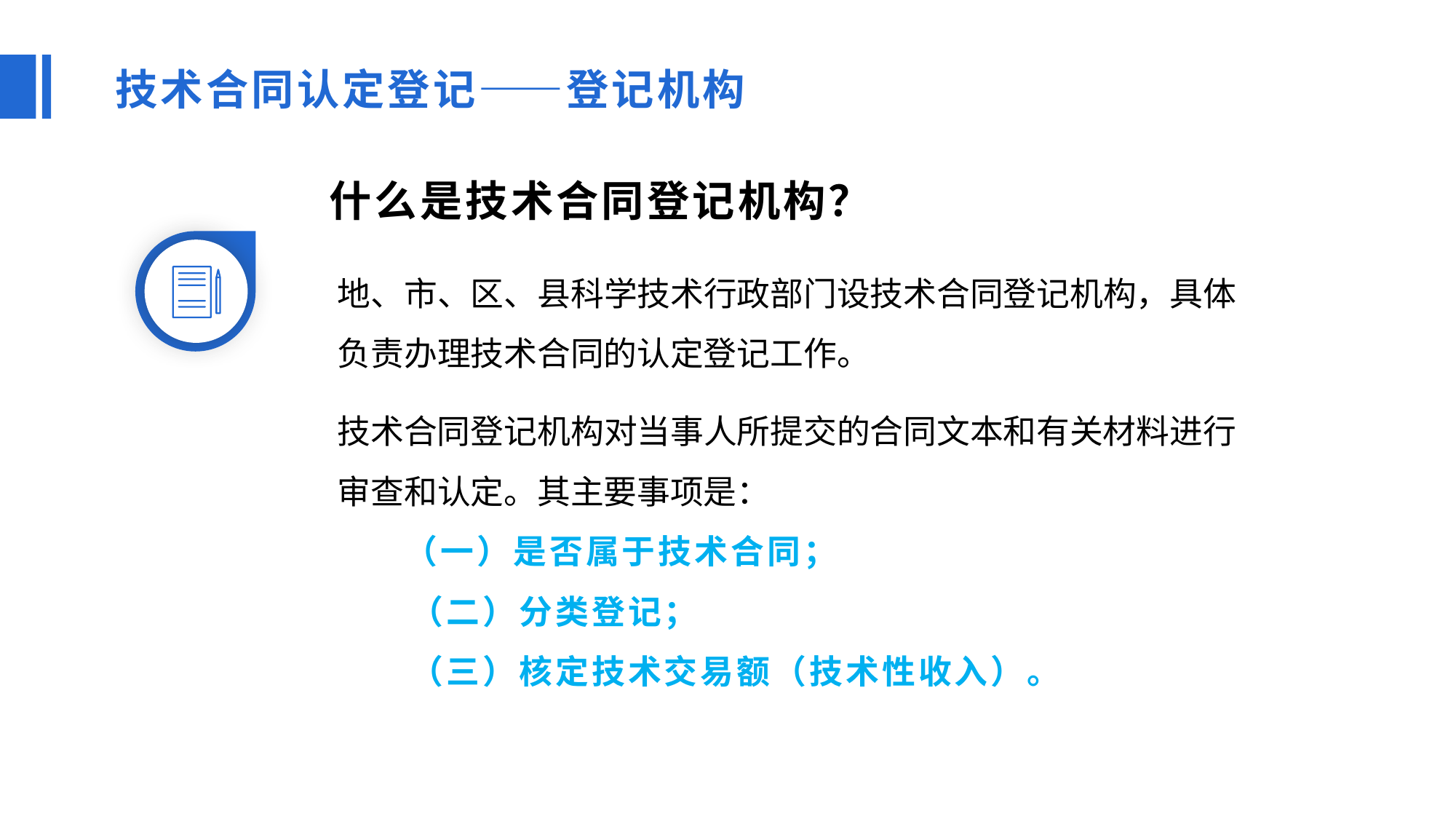

技术合同认定登记——登记机构
什么是技术合同登记机构？

地、市、区、县科学技术行政部门设技术合同登记机构，具体负责办理技术合同的认定登记工作。
技术合同登记机构对当事人所提交的合同文本和有关材料进行审查和认定。其主要事项是：
　　（一）是否属于技术合同；
　　（二）分类登记；
　　（三）核定技术交易额（技术性收入）。